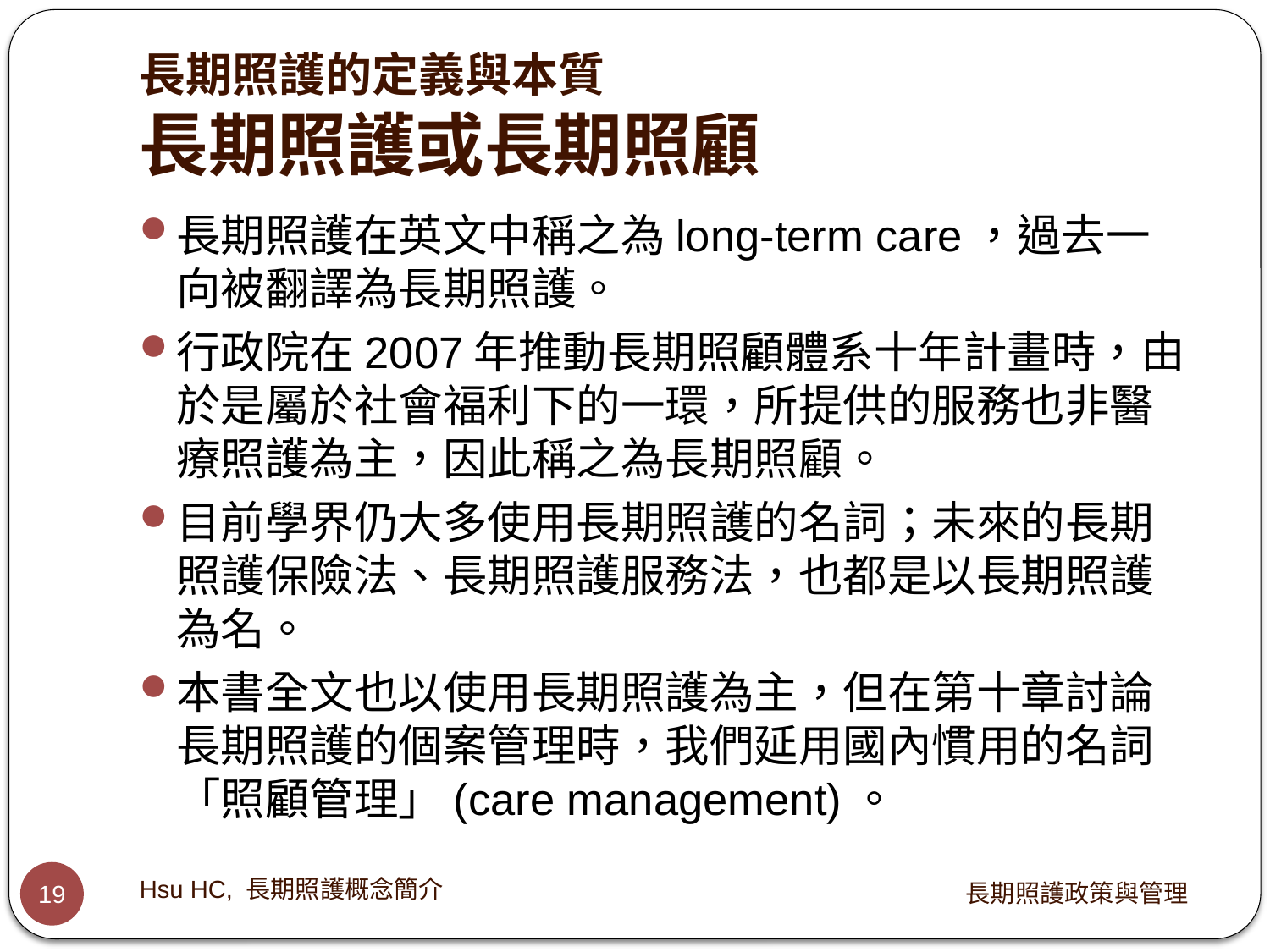

# 長期照護的定義與本質 長期照護或長期照顧
長期照護在英文中稱之為long-term care，過去一向被翻譯為長期照護。
行政院在2007年推動長期照顧體系十年計畫時，由於是屬於社會福利下的一環，所提供的服務也非醫療照護為主，因此稱之為長期照顧。
目前學界仍大多使用長期照護的名詞；未來的長期照護保險法、長期照護服務法，也都是以長期照護為名。
本書全文也以使用長期照護為主，但在第十章討論長期照護的個案管理時，我們延用國內慣用的名詞「照顧管理」(care management)。
Hsu HC, 長期照護概念簡介
長期照護政策與管理
19